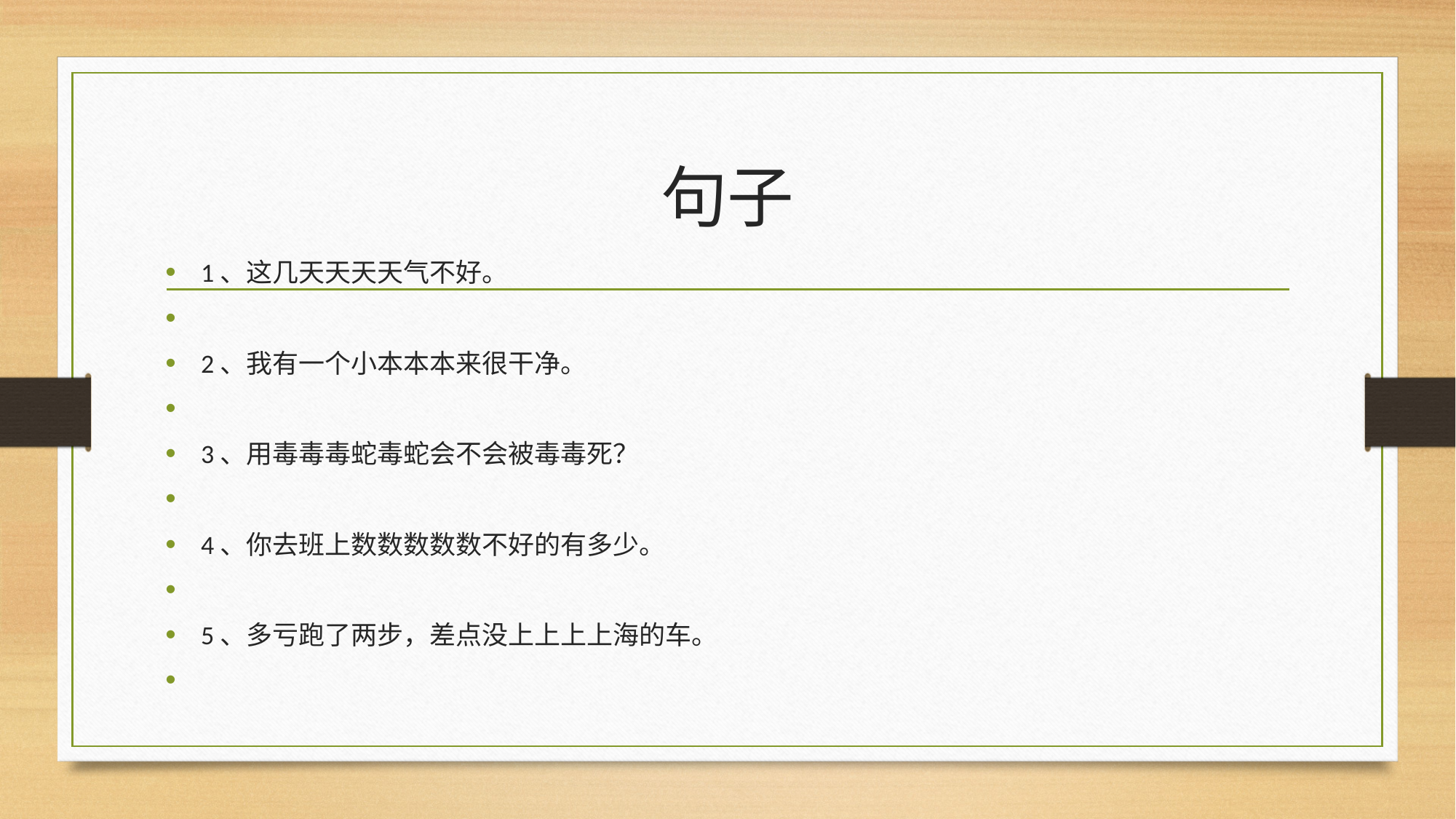

# 句子
1、这几天天天天气不好。

2、我有一个小本本本来很干净。

3、用毒毒毒蛇毒蛇会不会被毒毒死？

4、你去班上数数数数数不好的有多少。

5、多亏跑了两步，差点没上上上上海的车。